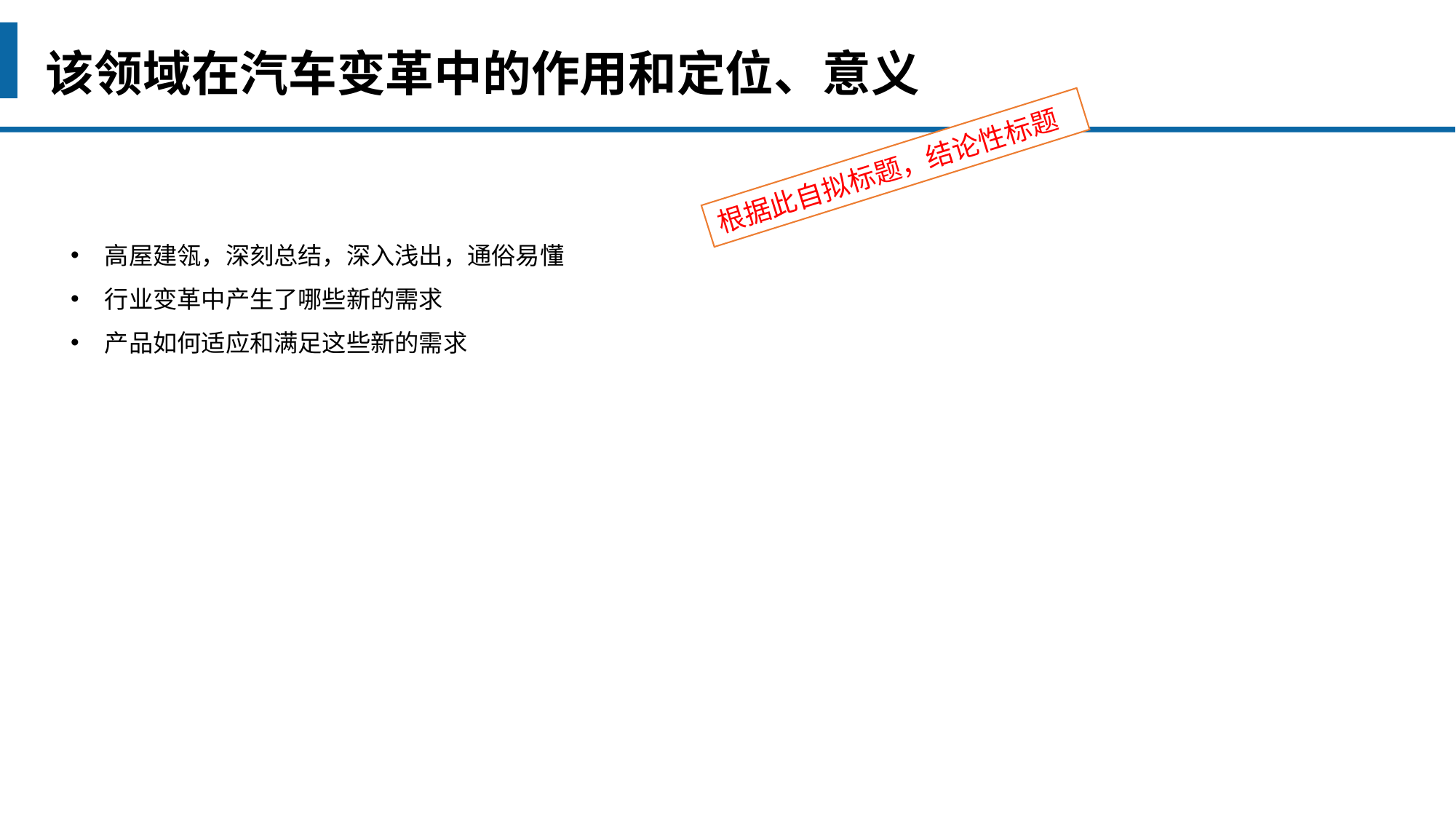

该领域在汽车变革中的作用和定位、意义

根据此自拟标题，结论性标题
高屋建瓴，深刻总结，深入浅出，通俗易懂
行业变革中产生了哪些新的需求
产品如何适应和满足这些新的需求